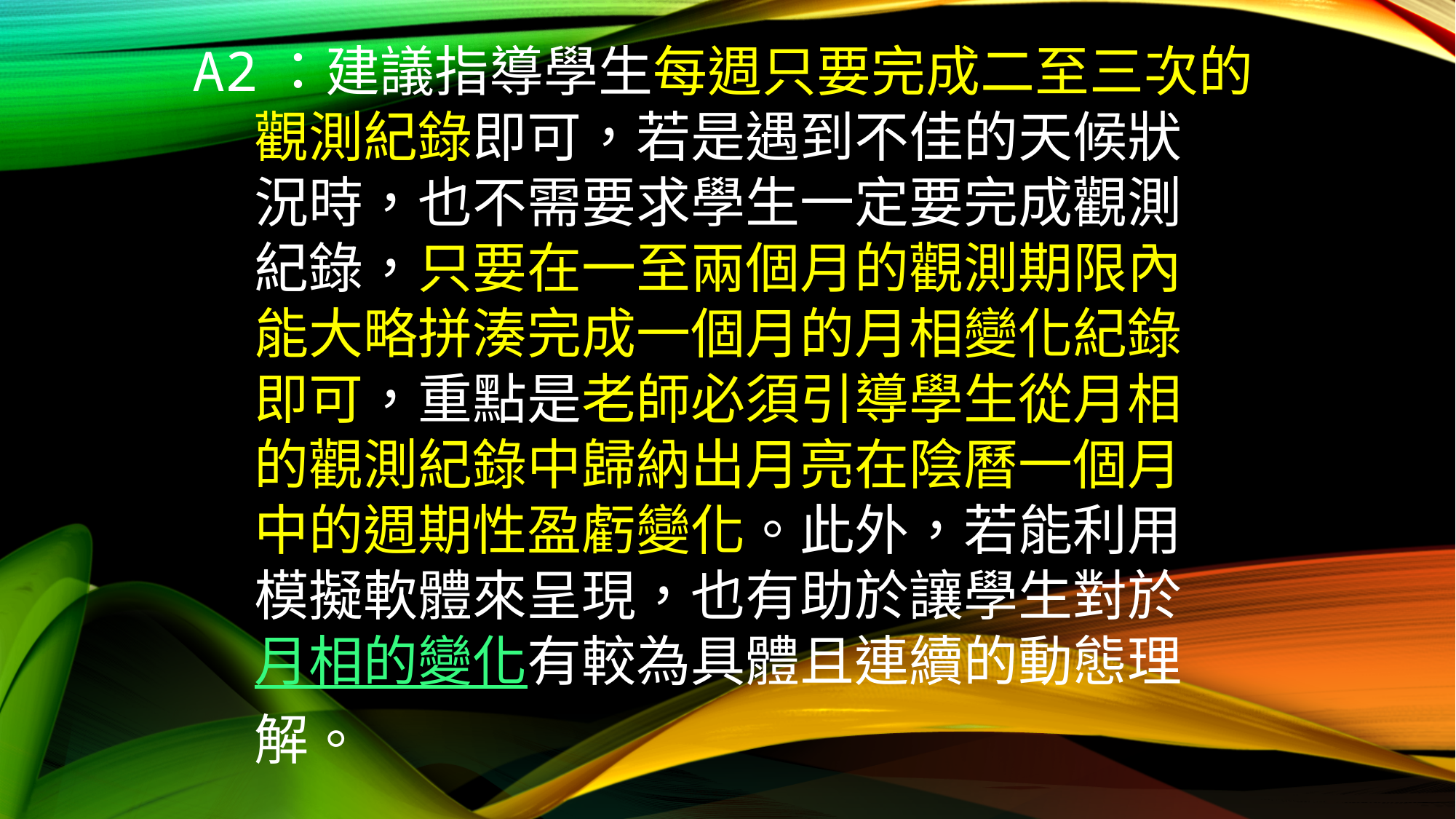

A2：建議指導學生每週只要完成二至三次的
    觀測紀錄即可，若是遇到不佳的天候狀
    況時，也不需要求學生一定要完成觀測
    紀錄，只要在一至兩個月的觀測期限內
    能大略拼湊完成一個月的月相變化紀錄
    即可，重點是老師必須引導學生從月相
    的觀測紀錄中歸納出月亮在陰曆一個月
    中的週期性盈虧變化。此外，若能利用
    模擬軟體來呈現，也有助於讓學生對於
    月相的變化有較為具體且連續的動態理
    解。